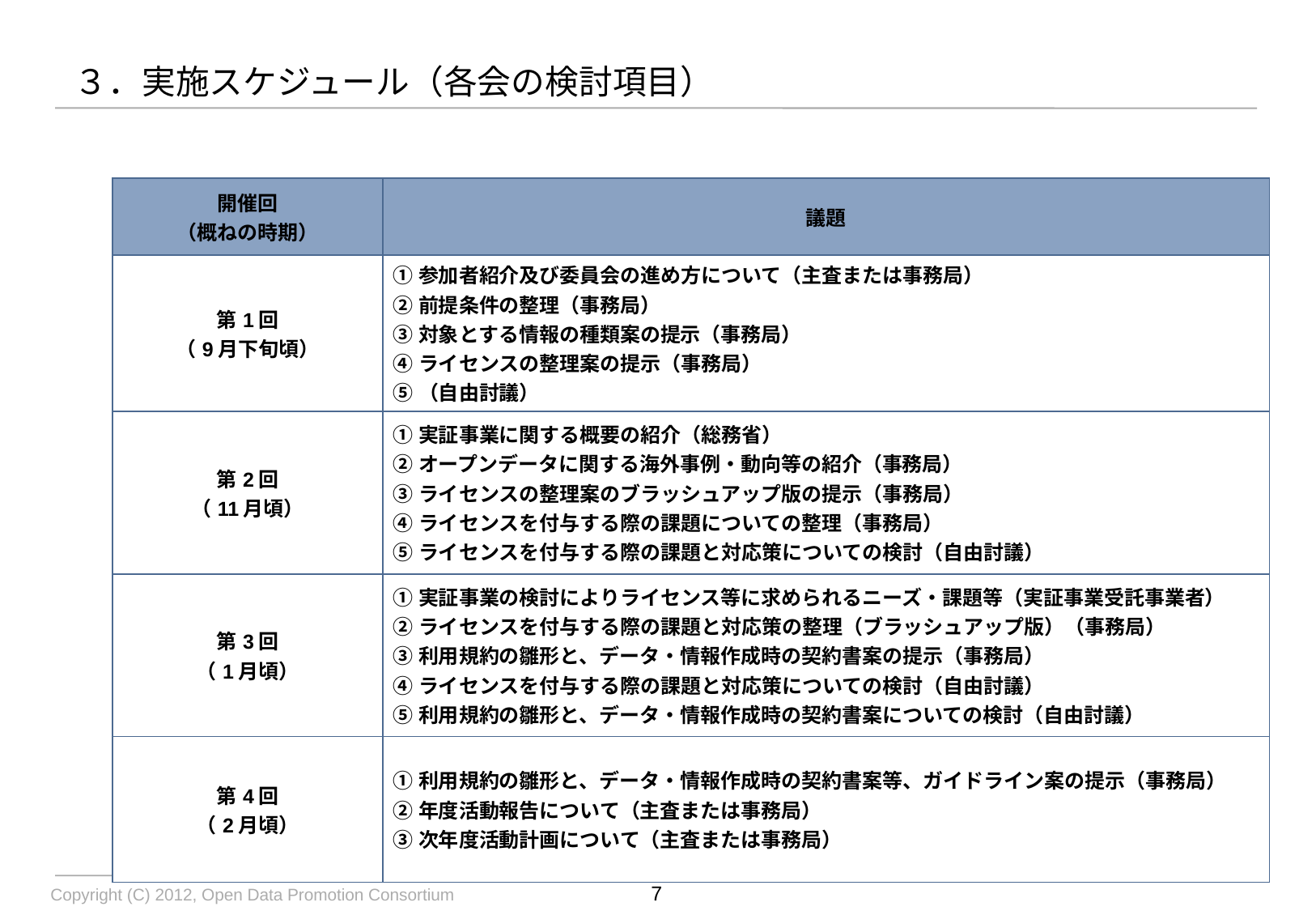

# ３．実施スケジュール（各会の検討項目）
| 開催回 （概ねの時期） | 議題 |
| --- | --- |
| 第1回 （9月下旬頃） | ①参加者紹介及び委員会の進め方について（主査または事務局） ②前提条件の整理（事務局） ③対象とする情報の種類案の提示（事務局） ④ライセンスの整理案の提示（事務局） ⑤（自由討議） |
| 第2回 （11月頃） | ①実証事業に関する概要の紹介（総務省） ②オープンデータに関する海外事例・動向等の紹介（事務局） ③ライセンスの整理案のブラッシュアップ版の提示（事務局） ④ライセンスを付与する際の課題についての整理（事務局） ⑤ライセンスを付与する際の課題と対応策についての検討（自由討議） |
| 第3回 （1月頃） | ①実証事業の検討によりライセンス等に求められるニーズ・課題等（実証事業受託事業者） ②ライセンスを付与する際の課題と対応策の整理（ブラッシュアップ版）（事務局） ③利用規約の雛形と、データ・情報作成時の契約書案の提示（事務局） ④ライセンスを付与する際の課題と対応策についての検討（自由討議） ⑤利用規約の雛形と、データ・情報作成時の契約書案についての検討（自由討議） |
| 第4回 （2月頃） | ①利用規約の雛形と、データ・情報作成時の契約書案等、ガイドライン案の提示（事務局） ②年度活動報告について（主査または事務局） ③次年度活動計画について（主査または事務局） |
7
Copyright (C) 2012, Open Data Promotion Consortium